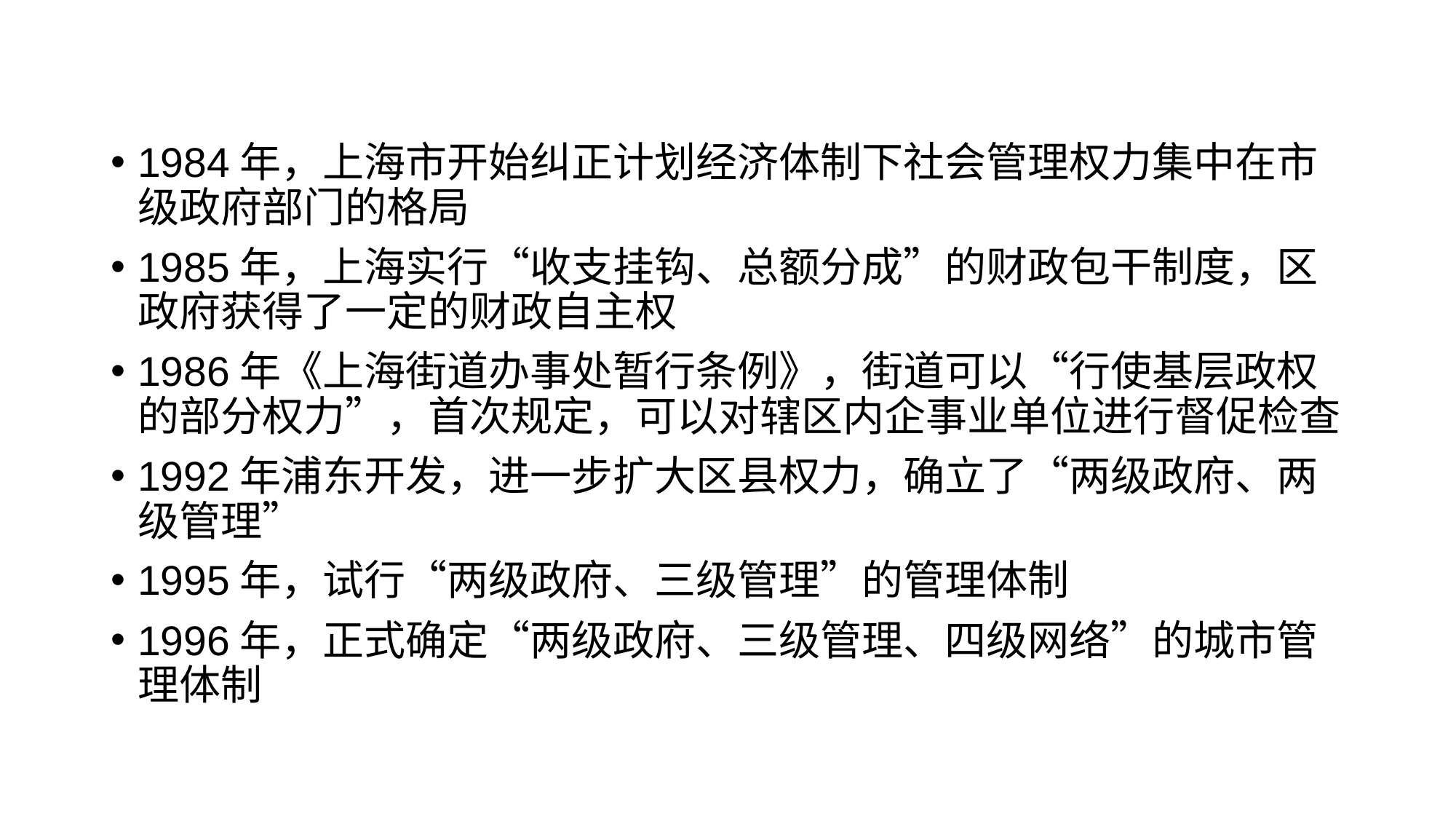

#
1984年，上海市开始纠正计划经济体制下社会管理权力集中在市级政府部门的格局
1985年，上海实行“收支挂钩、总额分成”的财政包干制度，区政府获得了一定的财政自主权
1986年《上海街道办事处暂行条例》，街道可以“行使基层政权的部分权力”，首次规定，可以对辖区内企事业单位进行督促检查
1992年浦东开发，进一步扩大区县权力，确立了“两级政府、两级管理”
1995年，试行“两级政府、三级管理”的管理体制
1996年，正式确定“两级政府、三级管理、四级网络”的城市管理体制